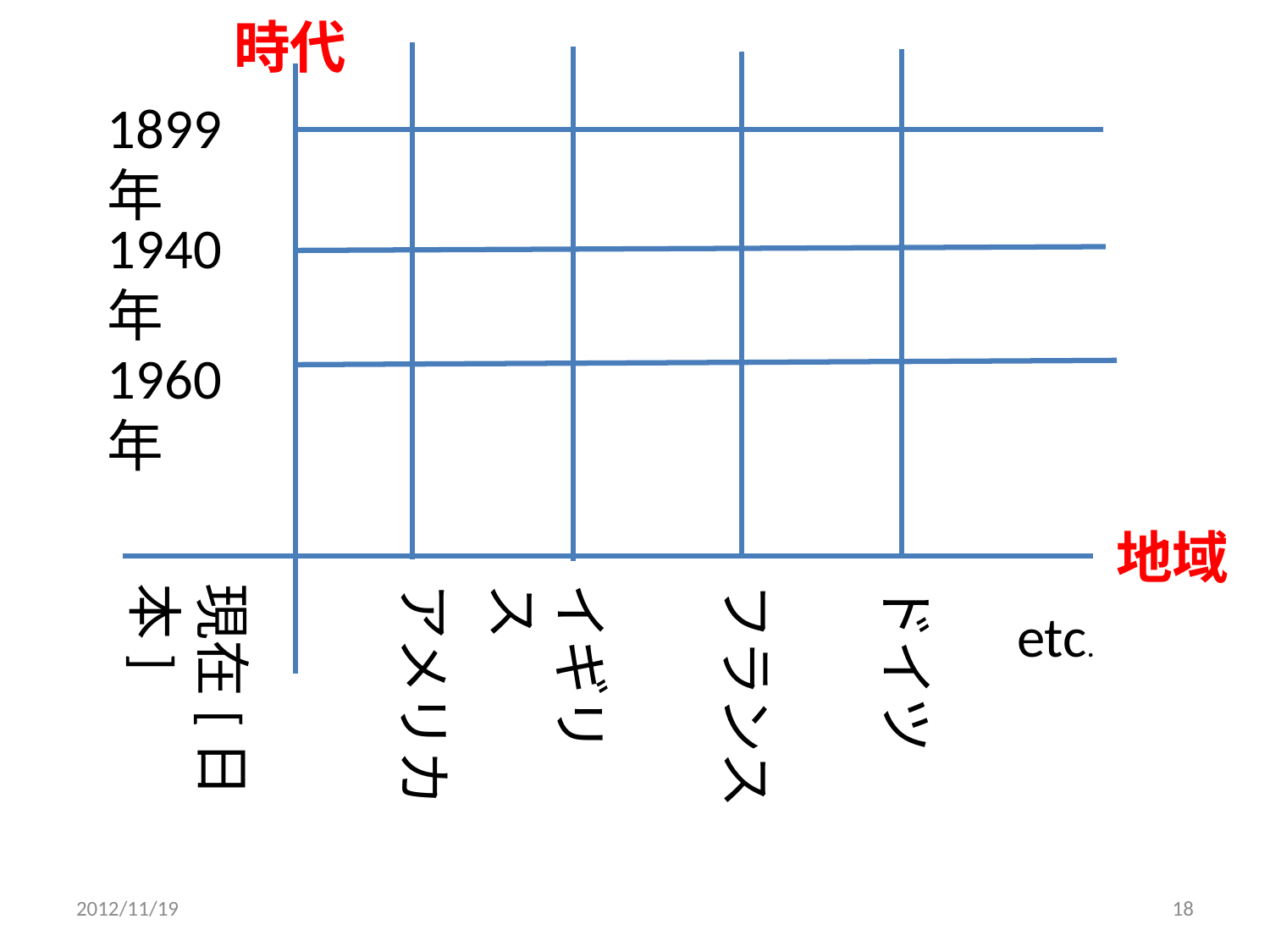

時代
1899年
1940年
1960年
地域
フランス
現在[日本]
アメリカ
イギリス
ドイツ
etc.
2012/11/19
18